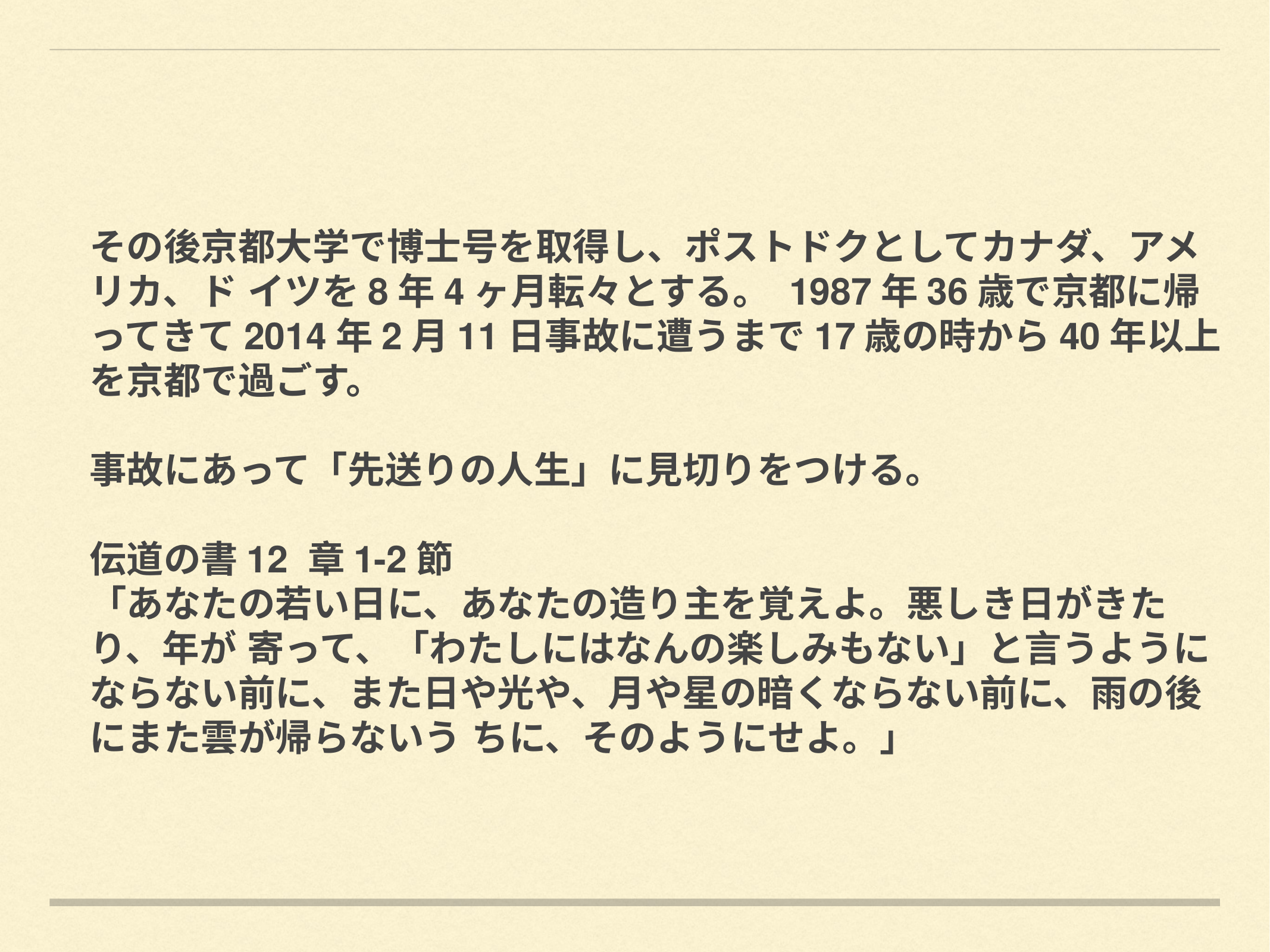

その後京都大学で博士号を取得し、ポストドクとしてカナダ、アメリカ、ド イツを8年4ヶ月転々とする。 1987年36歳で京都に帰ってきて2014年2月11日事故に遭うまで17歳の時から40年以上を京都で過ごす。

事故にあって「先送りの人生」に見切りをつける。

伝道の書12 章1-2節
「あなたの若い日に、あなたの造り主を覚えよ。悪しき日がきたり、年が 寄って、「わたしにはなんの楽しみもない」と言うようにならない前に、また日や光や、月や星の暗くならない前に、雨の後にまた雲が帰らないう ちに、そのようにせよ。」